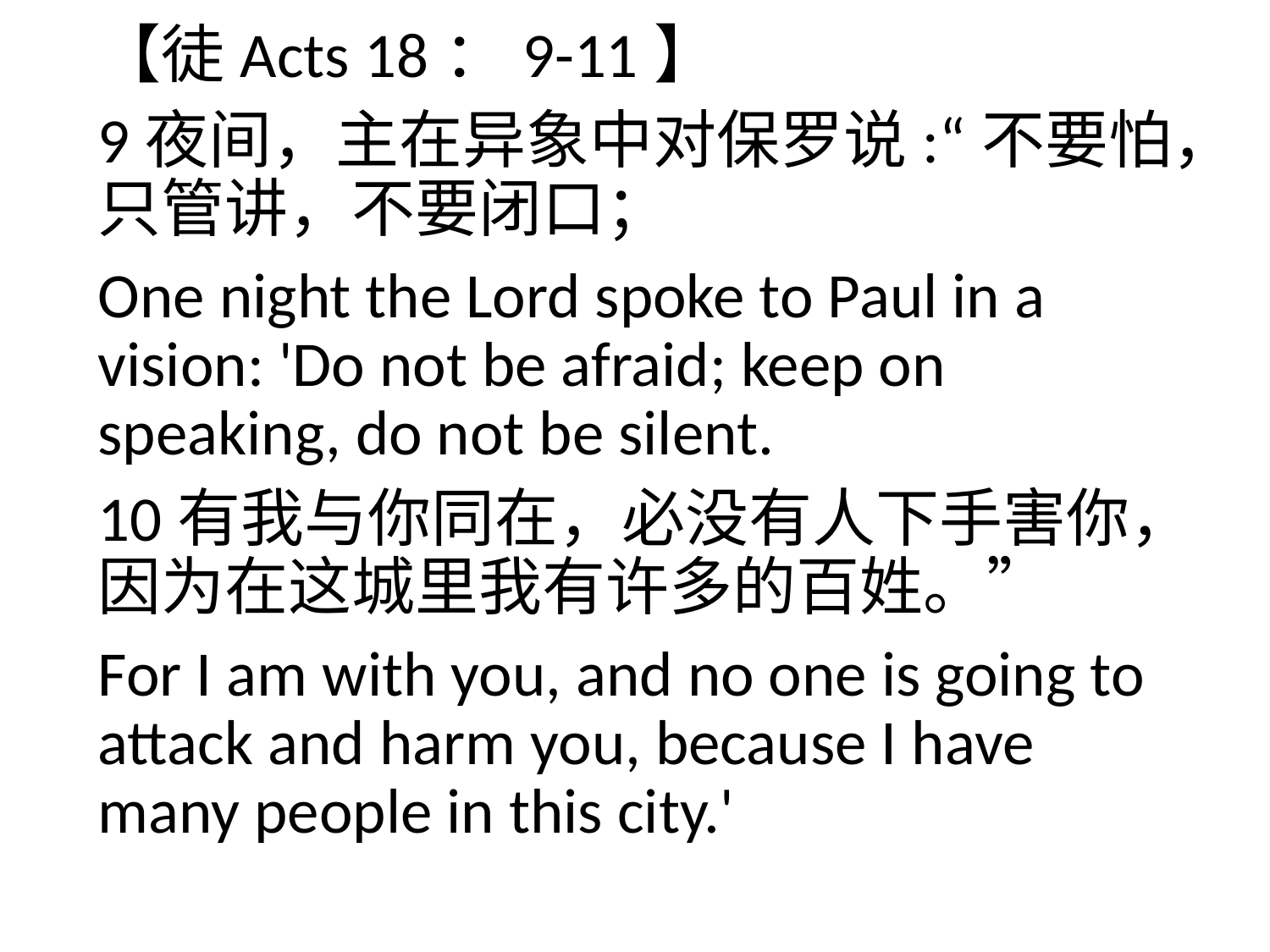

【徒Acts 18：9-11】
9夜间，主在异象中对保罗说:“不要怕，只管讲，不要闭口；
One night the Lord spoke to Paul in a vision: 'Do not be afraid; keep on speaking, do not be silent.
10有我与你同在，必没有人下手害你，因为在这城里我有许多的百姓。”
For I am with you, and no one is going to attack and harm you, because I have many people in this city.'